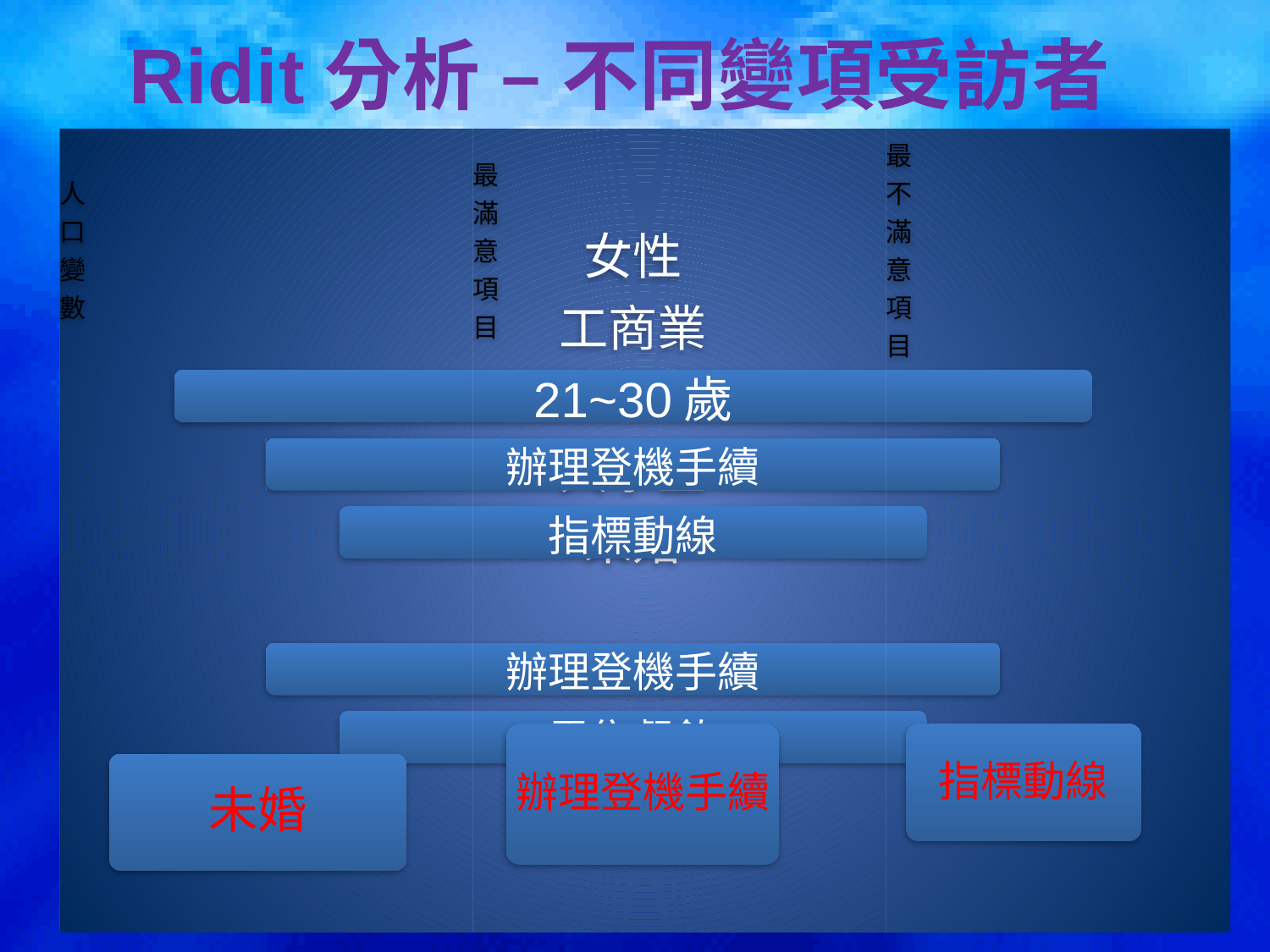

Ridit分析 – 不同變項受訪者
女性
工商業
21~30歲
大學生
未婚
辦理登機手續
零售餐飲
人口變數
最滿意項目
最不滿意
項目
辦理登機手續
指標動線

辦理登機手續

指標動線

未婚